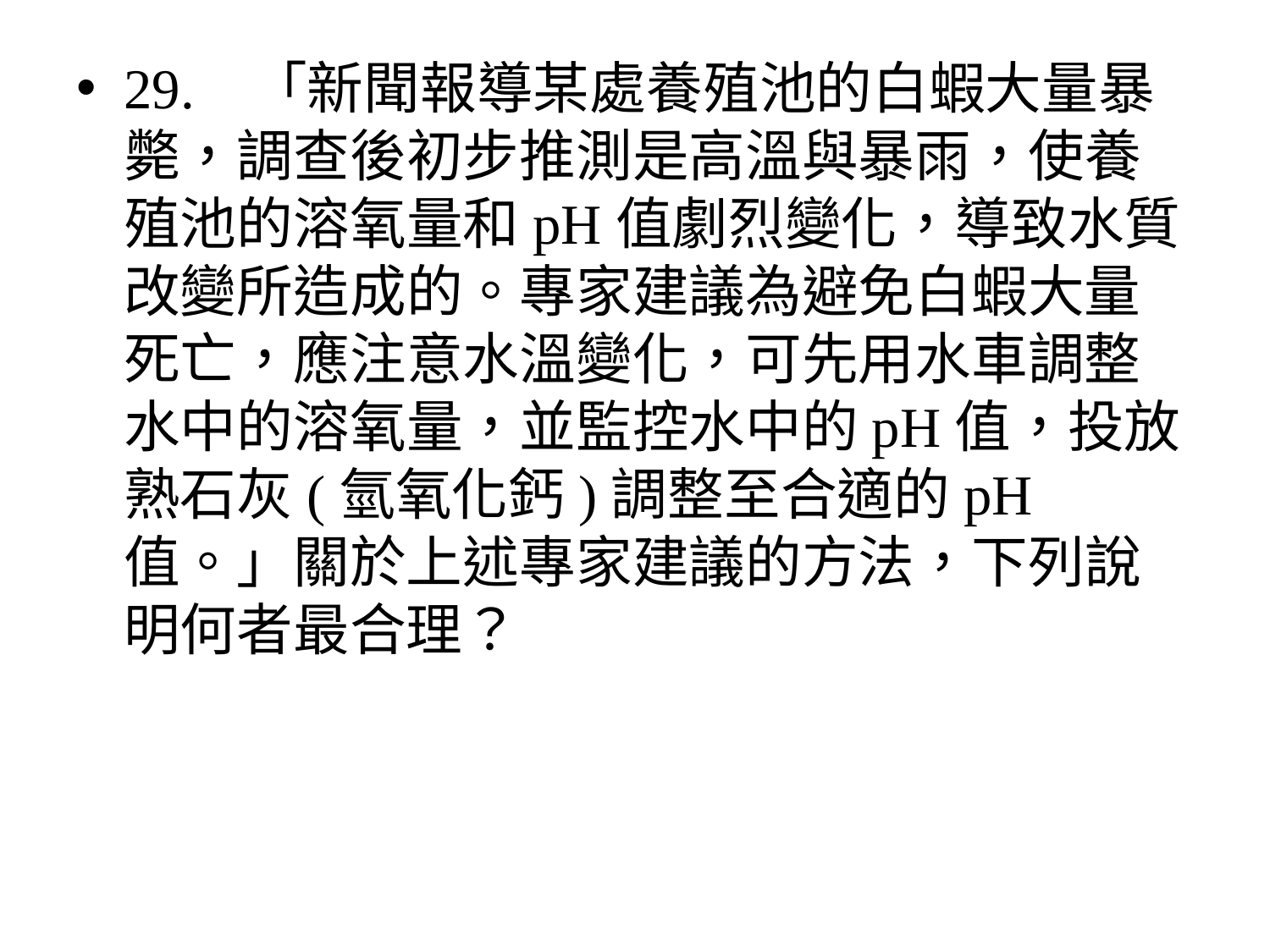

29.	「新聞報導某處養殖池的白蝦大量暴斃，調查後初步推測是高溫與暴雨，使養殖池的溶氧量和pH值劇烈變化，導致水質改變所造成的。專家建議為避免白蝦大量死亡，應注意水溫變化，可先用水車調整水中的溶氧量，並監控水中的pH值，投放熟石灰(氫氧化鈣)調整至合適的pH值。」關於上述專家建議的方法，下列說明何者最合理？